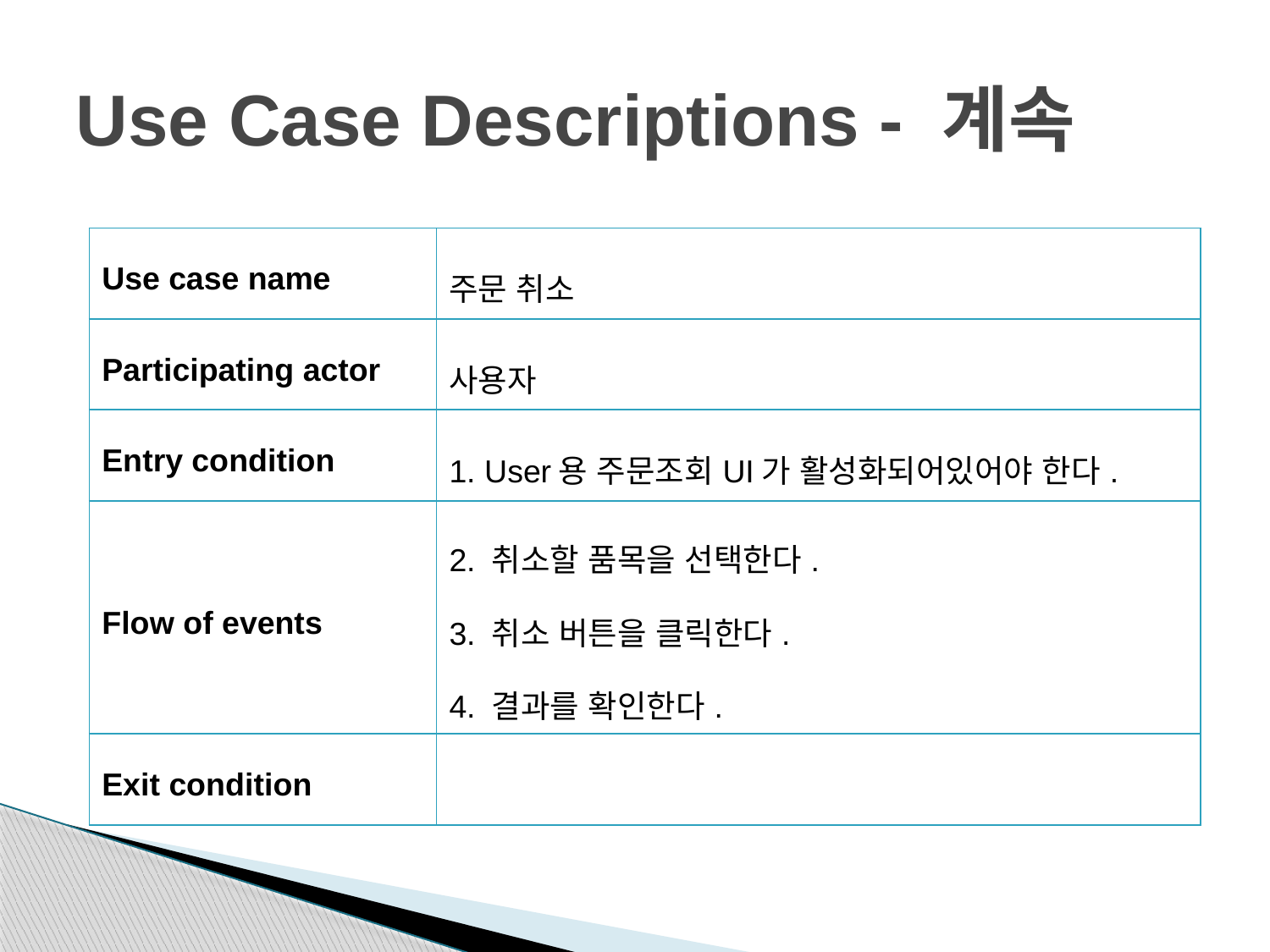

# Use Case Descriptions - 계속
| Use case name | 주문 취소 |
| --- | --- |
| Participating actor | 사용자 |
| Entry condition | 1. User용 주문조회UI가 활성화되어있어야 한다. |
| Flow of events | 2. 취소할 품목을 선택한다. 3. 취소 버튼을 클릭한다. 4. 결과를 확인한다. |
| Exit condition |  |